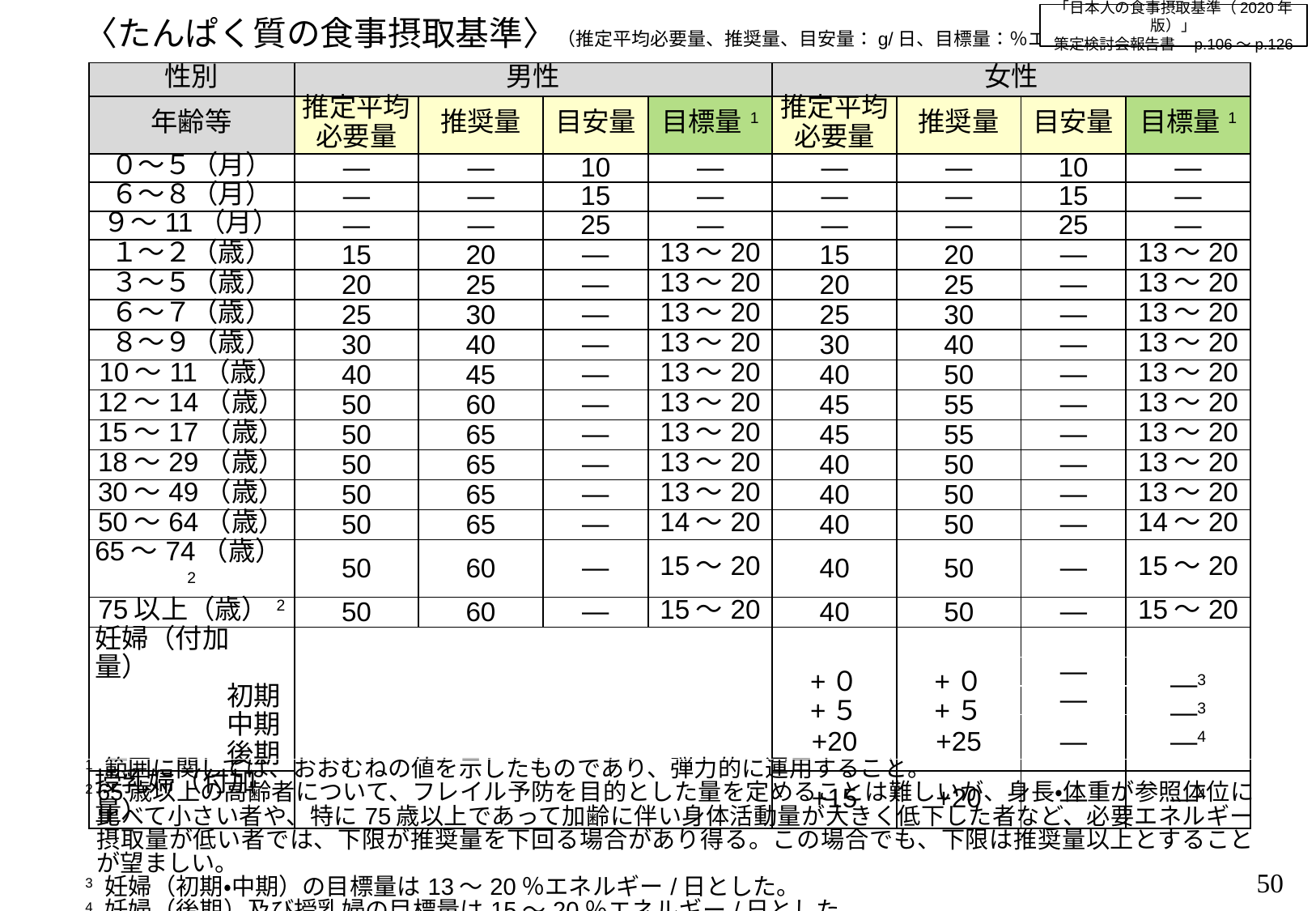

「日本人の食事摂取基準（2020年版）」
策定検討会報告書　p.106～p.126
〈たんぱく質の食事摂取基準〉（推定平均必要量、推奨量、目安量：g/日、目標量：％エネルギー）
| 性別 | 男性 |  |  |  | 女性 |  |  |  |
| --- | --- | --- | --- | --- | --- | --- | --- | --- |
| 年齢等 | 推定平均 必要量 | 推奨量 | 目安量 | 目標量1 | 推定平均 必要量 | 推奨量 | 目安量 | 目標量1 |
| ０～５（月） | ― | ― | 10 | ― | ― | ― | 10 | ― |
| ６～８（月） | ― | ― | 15 | ― | ― | ― | 15 | ― |
| ９～11（月） | ― | ― | 25 | ― | ― | ― | 25 | ― |
| １～２（歳） | 15 | 20 | ― | 13～20 | 15 | 20 | ― | 13～20 |
| ３～５（歳） | 20 | 25 | ― | 13～20 | 20 | 25 | ― | 13～20 |
| ６～７（歳） | 25 | 30 | ― | 13～20 | 25 | 30 | ― | 13～20 |
| ８～９（歳） | 30 | 40 | ― | 13～20 | 30 | 40 | ― | 13～20 |
| 10～11（歳） | 40 | 45 | ― | 13～20 | 40 | 50 | ― | 13～20 |
| 12～14（歳） | 50 | 60 | ― | 13～20 | 45 | 55 | ― | 13～20 |
| 15～17（歳） | 50 | 65 | ― | 13～20 | 45 | 55 | ― | 13～20 |
| 18～29（歳） | 50 | 65 | ― | 13～20 | 40 | 50 | ― | 13～20 |
| 30～49（歳） | 50 | 65 | ― | 13～20 | 40 | 50 | ― | 13～20 |
| 50～64（歳） | 50 | 65 | ― | 14～20 | 40 | 50 | ― | 14～20 |
| 65～74（歳）2 | 50 | 60 | ― | 15～20 | 40 | 50 | ― | 15～20 |
| 75以上（歳）2 | 50 | 60 | ― | 15～20 | 40 | 50 | ― | 15～20 |
| 妊婦（付加量） 初期 中期 後期 |  |  |  |  | +０ +５ +20 | +０ +５ +25 |  | ―3 ―3 ―4 |
|  |  |  |  |  |  |  | ― |  |
|  |  |  |  |  |  |  | ― |  |
|  |  |  |  |  |  |  | ― |  |
| 授乳婦（付加量） |  |  |  |  | +15 | +20 | ― | ―4 |
| 1 範囲に関しては、おおむねの値を示したものであり、弾力的に運用すること。 2 65歳以上の高齢者について、フレイル予防を目的とした量を定めることは難しいが、身長・体重が参照体位に比べて小さい者や、特に75歳以上であって加齢に伴い身体活動量が大きく低下した者など、必要エネルギー摂取量が低い者では、下限が推奨量を下回る場合があり得る。この場合でも、下限は推奨量以上とすることが望ましい。 3 妊婦（初期・中期）の目標量は13～20％エネルギー/日とした。 4 妊婦（後期）及び授乳婦の目標量は15～20％エネルギー/日とした。 |
| --- |
50